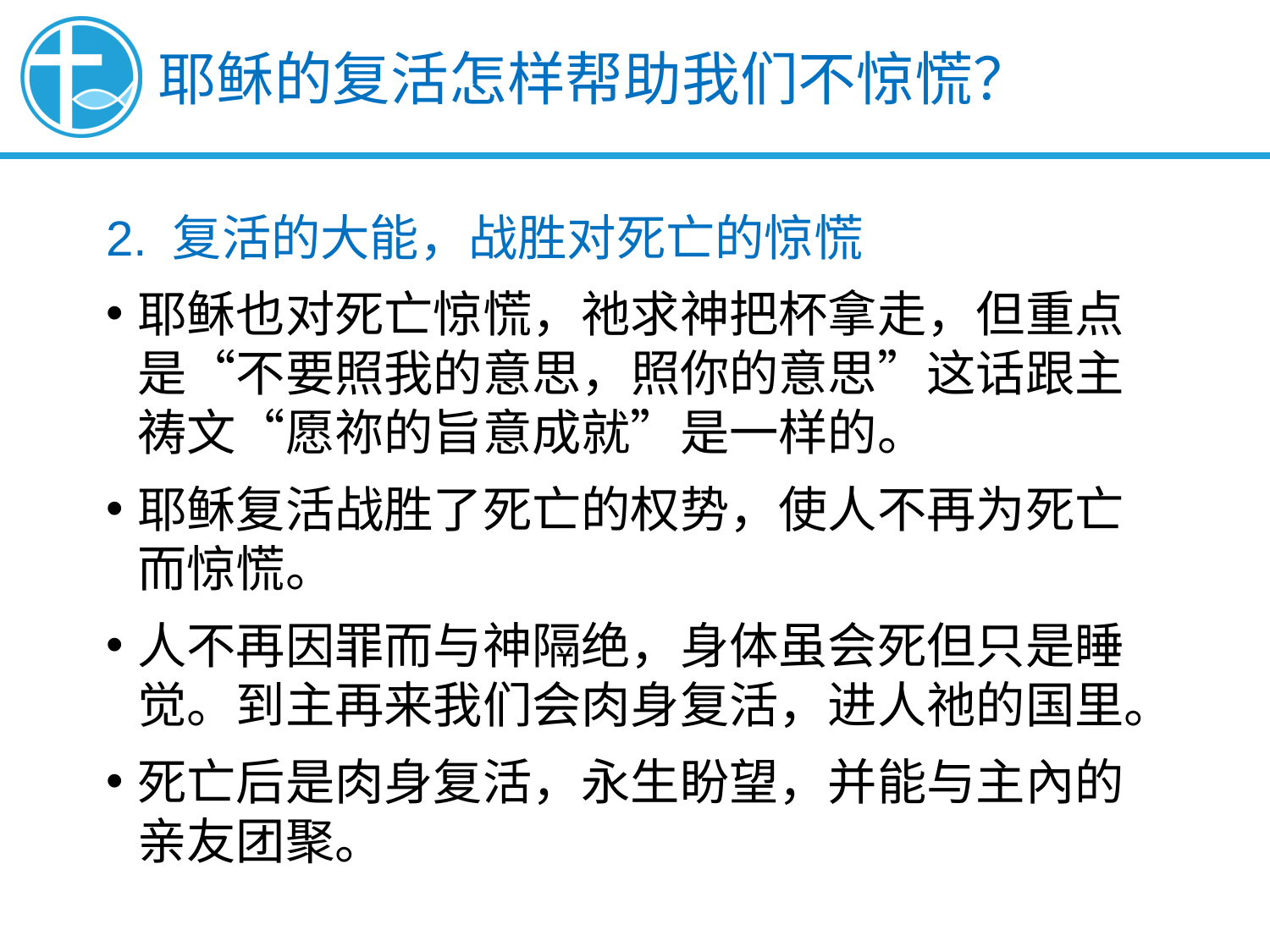

耶稣的复活怎样帮助我们不惊慌？
2. 复活的大能，战胜对死亡的惊慌
耶稣也对死亡惊慌，祂求神把杯拿走，但重点是“不要照我的意思，照你的意思”这话跟主祷文“愿祢的旨意成就”是一样的。
耶稣复活战胜了死亡的权势，使人不再为死亡而惊慌。
人不再因罪而与神隔绝，身体虽会死但只是睡觉。到主再来我们会肉身复活，进人祂的国里。
死亡后是肉身复活，永生盼望，并能与主內的亲友团聚。